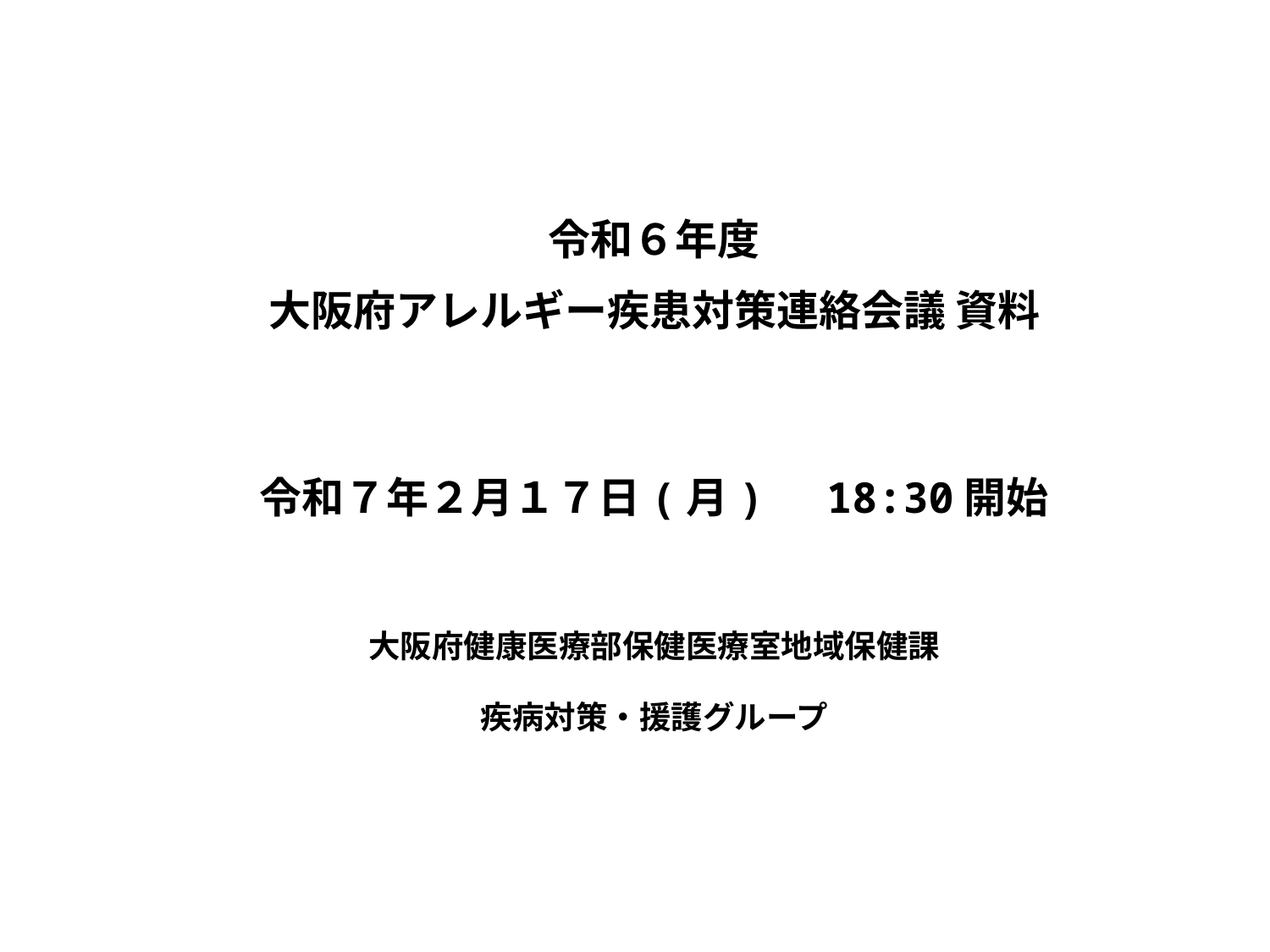

令和６年度
大阪府アレルギー疾患対策連絡会議 資料
令和７年２月１７日(月)　18:30開始

大阪府健康医療部保健医療室地域保健課
疾病対策・援護グループ